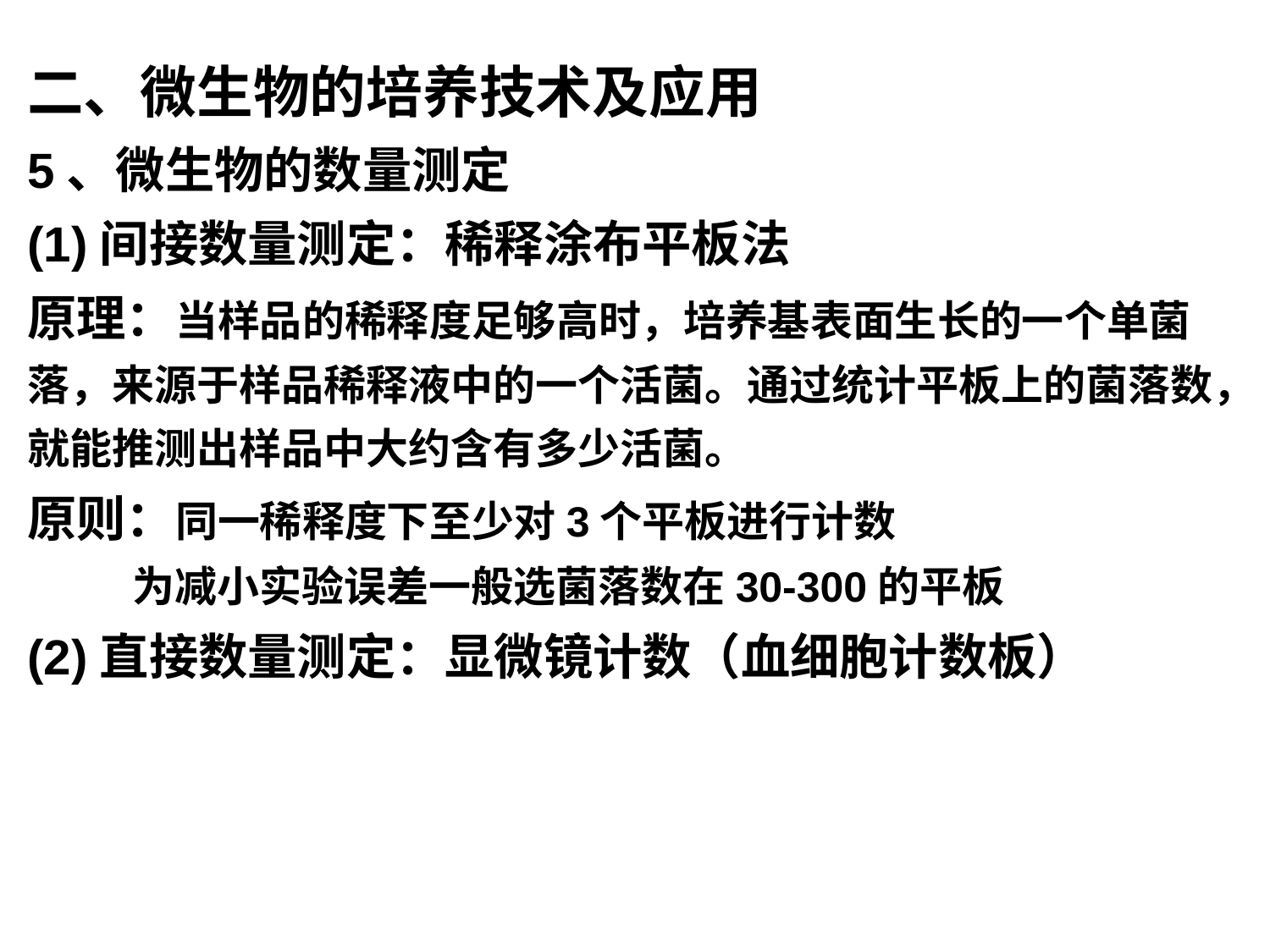

二、微生物的培养技术及应用
5、微生物的数量测定
(1)间接数量测定：稀释涂布平板法
原理：当样品的稀释度足够高时，培养基表面生长的一个单菌落，来源于样品稀释液中的一个活菌。通过统计平板上的菌落数，就能推测出样品中大约含有多少活菌。
原则：同一稀释度下至少对3个平板进行计数
          为减小实验误差一般选菌落数在30-300的平板
(2)直接数量测定：显微镜计数（血细胞计数板）